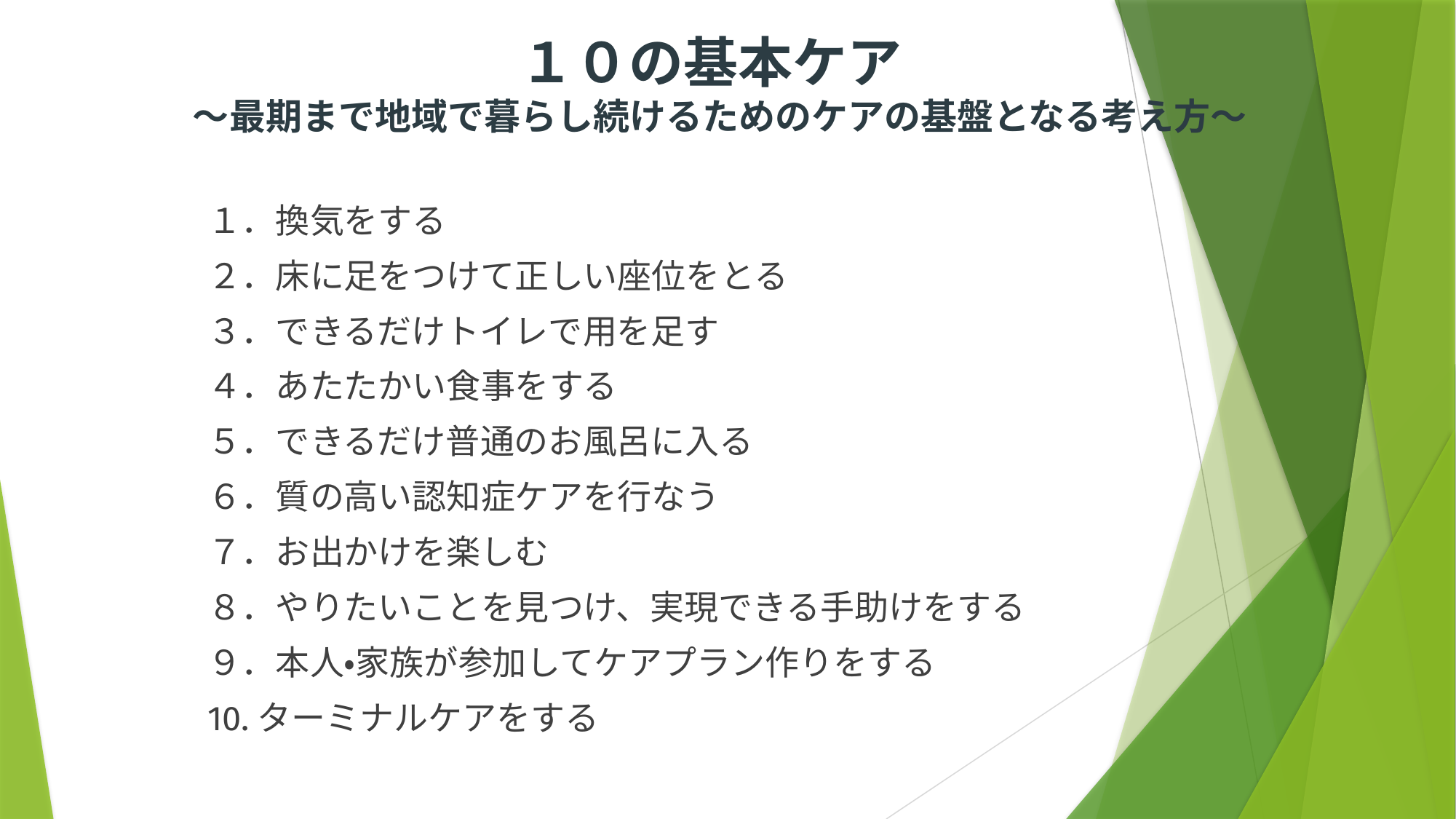

# １０の基本ケア ～最期まで地域で暮らし続けるためのケアの基盤となる考え方～
１．換気をする
２．床に足をつけて正しい座位をとる
３．できるだけトイレで用を足す
４．あたたかい食事をする
５．できるだけ普通のお風呂に入る
６．質の高い認知症ケアを行なう
７．お出かけを楽しむ
８．やりたいことを見つけ、実現できる手助けをする
９．本人・家族が参加してケアプラン作りをする
10.ターミナルケアをする